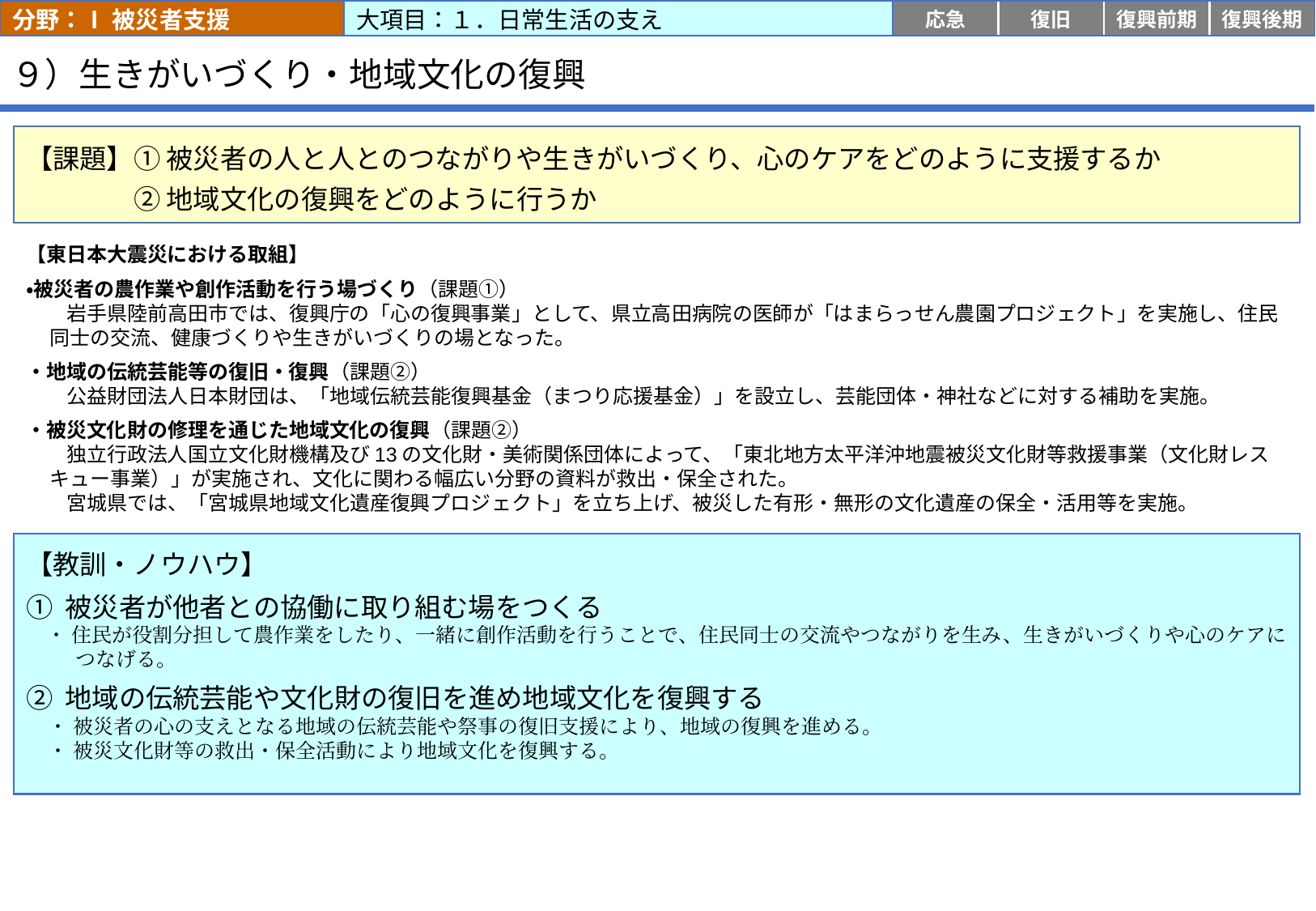

分野：Ⅰ 被災者支援
大項目：１．日常生活の支え
応急
復旧
復興前期
復興後期

# ９）生きがいづくり・地域文化の復興
【課題】① 被災者の人と人とのつながりや生きがいづくり、心のケアをどのように支援するか
　　　　② 地域文化の復興をどのように行うか
【東日本大震災における取組】
・被災者の農作業や創作活動を行う場づくり（課題①）
　　岩手県陸前高田市では、復興庁の「心の復興事業」として、県立高田病院の医師が「はまらっせん農園プロジェクト」を実施し、住民同士の交流、健康づくりや生きがいづくりの場となった。
・地域の伝統芸能等の復旧・復興（課題②）
　　公益財団法人日本財団は、「地域伝統芸能復興基金（まつり応援基金）」を設立し、芸能団体・神社などに対する補助を実施。
・被災文化財の修理を通じた地域文化の復興（課題②）
　　独立行政法人国立文化財機構及び13の文化財・美術関係団体によって、「東北地方太平洋沖地震被災文化財等救援事業（文化財レスキュー事業）」が実施され、文化に関わる幅広い分野の資料が救出・保全された。
　　宮城県では、「宮城県地域文化遺産復興プロジェクト」を立ち上げ、被災した有形・無形の文化遺産の保全・活用等を実施。
【教訓・ノウハウ】
① 被災者が他者との協働に取り組む場をつくる
　・ 住民が役割分担して農作業をしたり、一緒に創作活動を行うことで、住民同士の交流やつながりを生み、生きがいづくりや心のケアにつなげる。
② 地域の伝統芸能や文化財の復旧を進め地域文化を復興する
　・ 被災者の心の支えとなる地域の伝統芸能や祭事の復旧支援により、地域の復興を進める。
　・ 被災文化財等の救出・保全活動により地域文化を復興する。